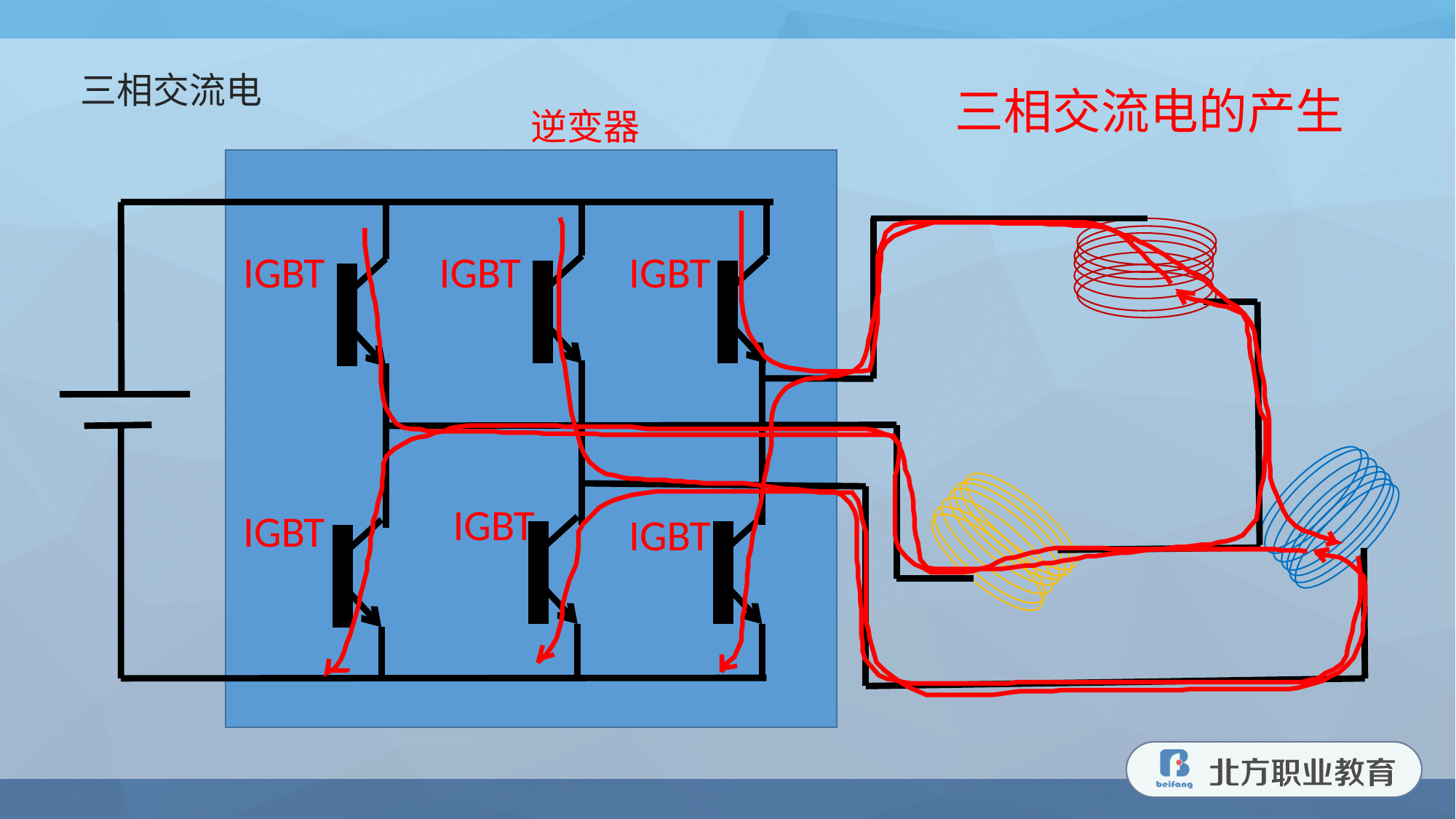

三相交流电
三相交流电的产生
逆变器

IGBT
IGBT
IGBT

IGBT
IGBT
IGBT